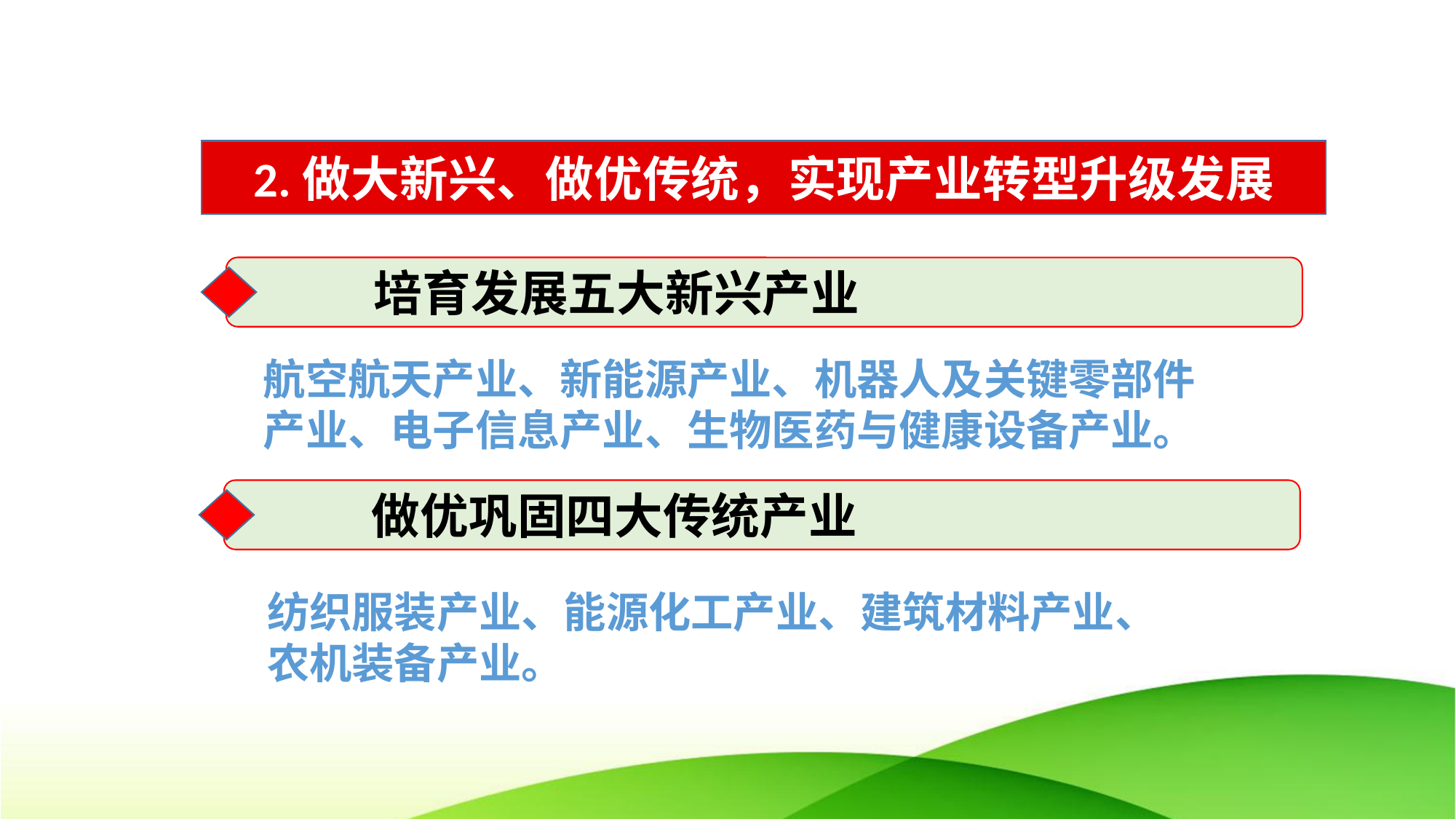

2.做大新兴、做优传统，实现产业转型升级发展
           培育发展五大新兴产业

航空航天产业、新能源产业、机器人及关键零部件产业、电子信息产业、生物医药与健康设备产业。
           做优巩固四大传统产业

纺织服装产业、能源化工产业、建筑材料产业、
农机装备产业。